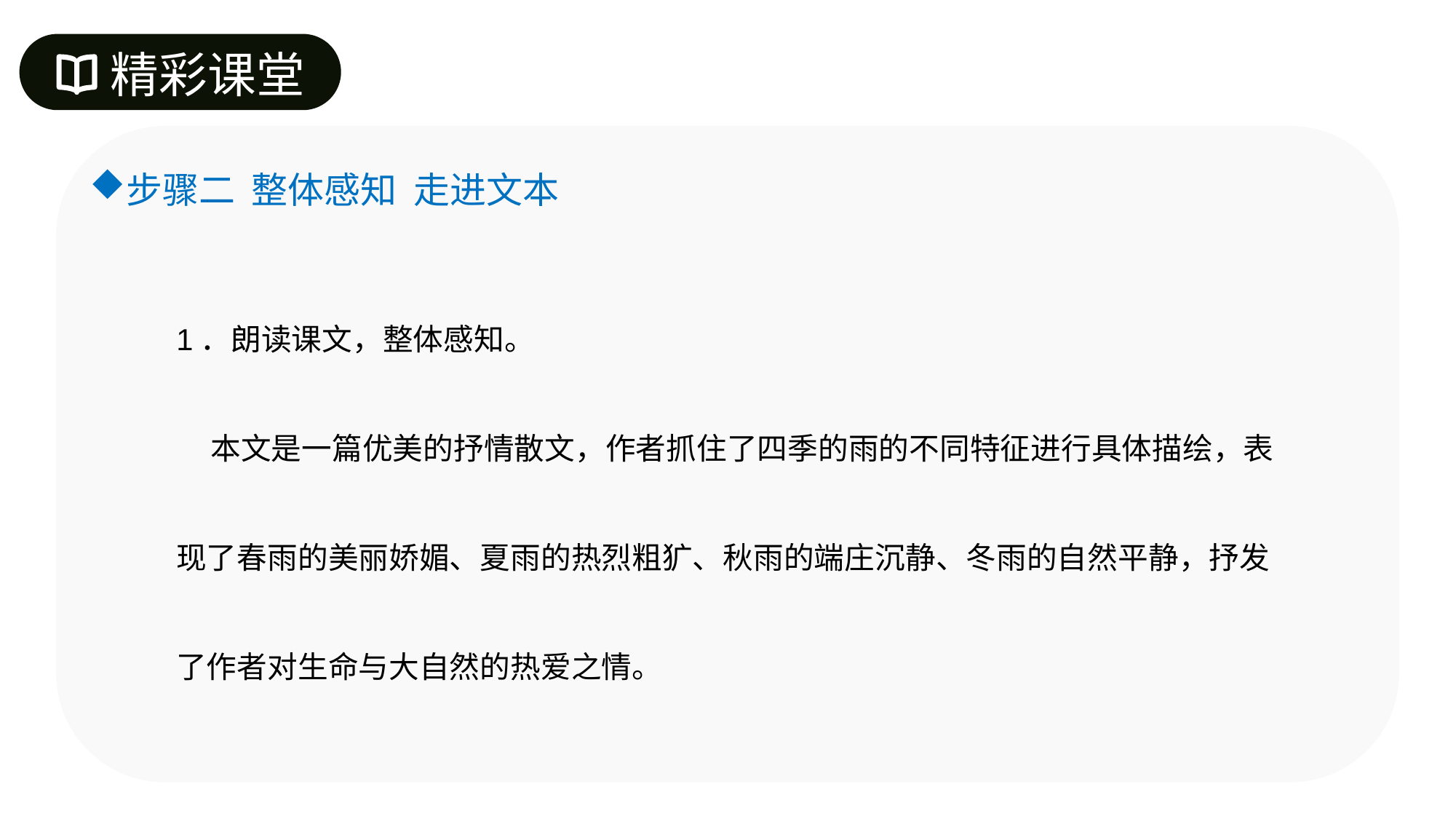

精彩课堂

步骤二  整体感知  走进文本
1．朗读课文，整体感知。
    本文是一篇优美的抒情散文，作者抓住了四季的雨的不同特征进行具体描绘，表现了春雨的美丽娇媚、夏雨的热烈粗犷、秋雨的端庄沉静、冬雨的自然平静，抒发了作者对生命与大自然的热爱之情。